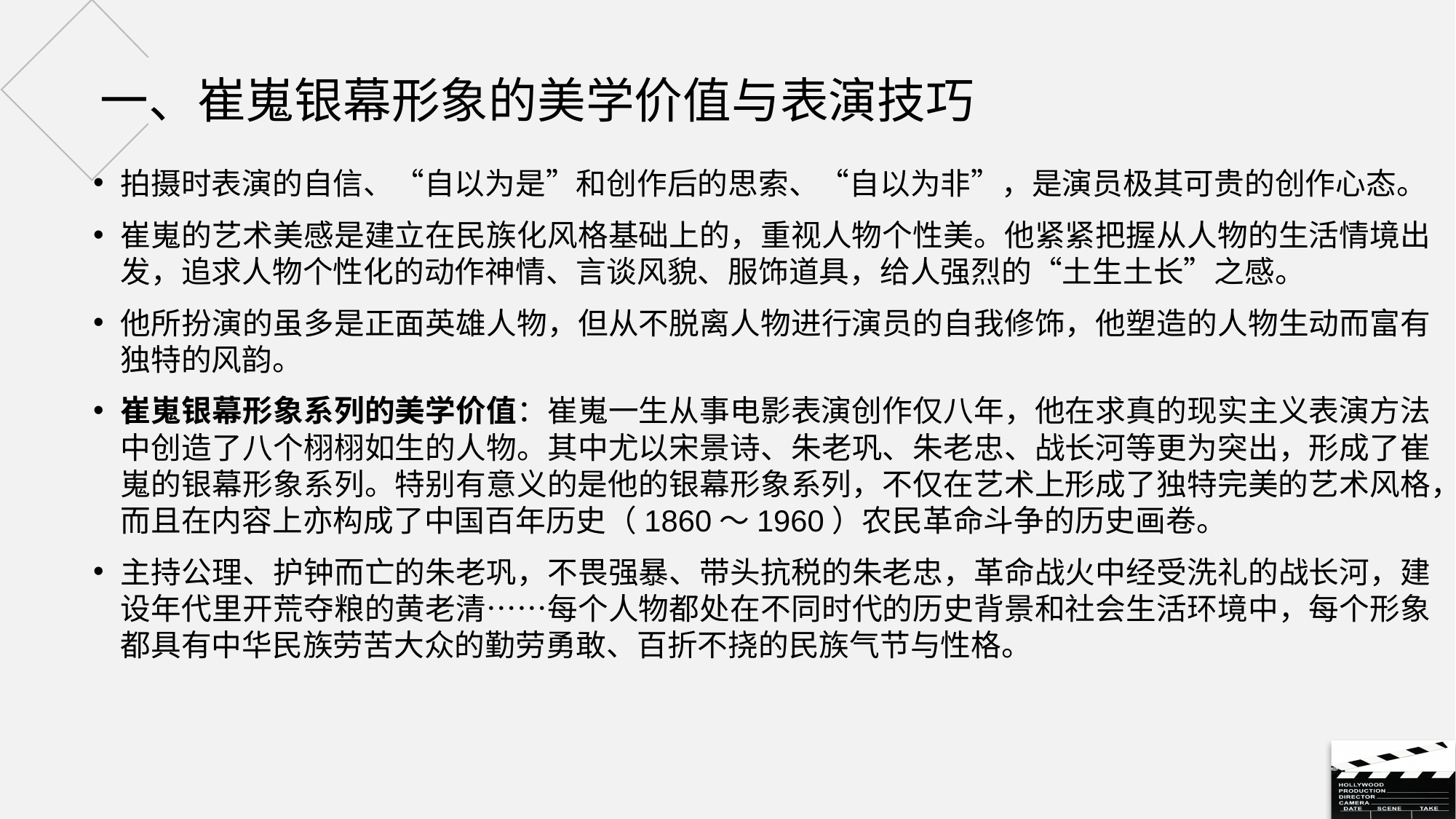

# 一、崔嵬银幕形象的美学价值与表演技巧
拍摄时表演的自信、“自以为是”和创作后的思索、“自以为非”，是演员极其可贵的创作心态。
崔嵬的艺术美感是建立在民族化风格基础上的，重视人物个性美。他紧紧把握从人物的生活情境出发，追求人物个性化的动作神情、言谈风貌、服饰道具，给人强烈的“土生土长”之感。
他所扮演的虽多是正面英雄人物，但从不脱离人物进行演员的自我修饰，他塑造的人物生动而富有独特的风韵。
崔嵬银幕形象系列的美学价值：崔嵬一生从事电影表演创作仅八年，他在求真的现实主义表演方法中创造了八个栩栩如生的人物。其中尤以宋景诗、朱老巩、朱老忠、战长河等更为突出，形成了崔嵬的银幕形象系列。特别有意义的是他的银幕形象系列，不仅在艺术上形成了独特完美的艺术风格，而且在内容上亦构成了中国百年历史（1860～1960）农民革命斗争的历史画卷。
主持公理、护钟而亡的朱老巩，不畏强暴、带头抗税的朱老忠，革命战火中经受洗礼的战长河，建设年代里开荒夺粮的黄老清……每个人物都处在不同时代的历史背景和社会生活环境中，每个形象都具有中华民族劳苦大众的勤劳勇敢、百折不挠的民族气节与性格。